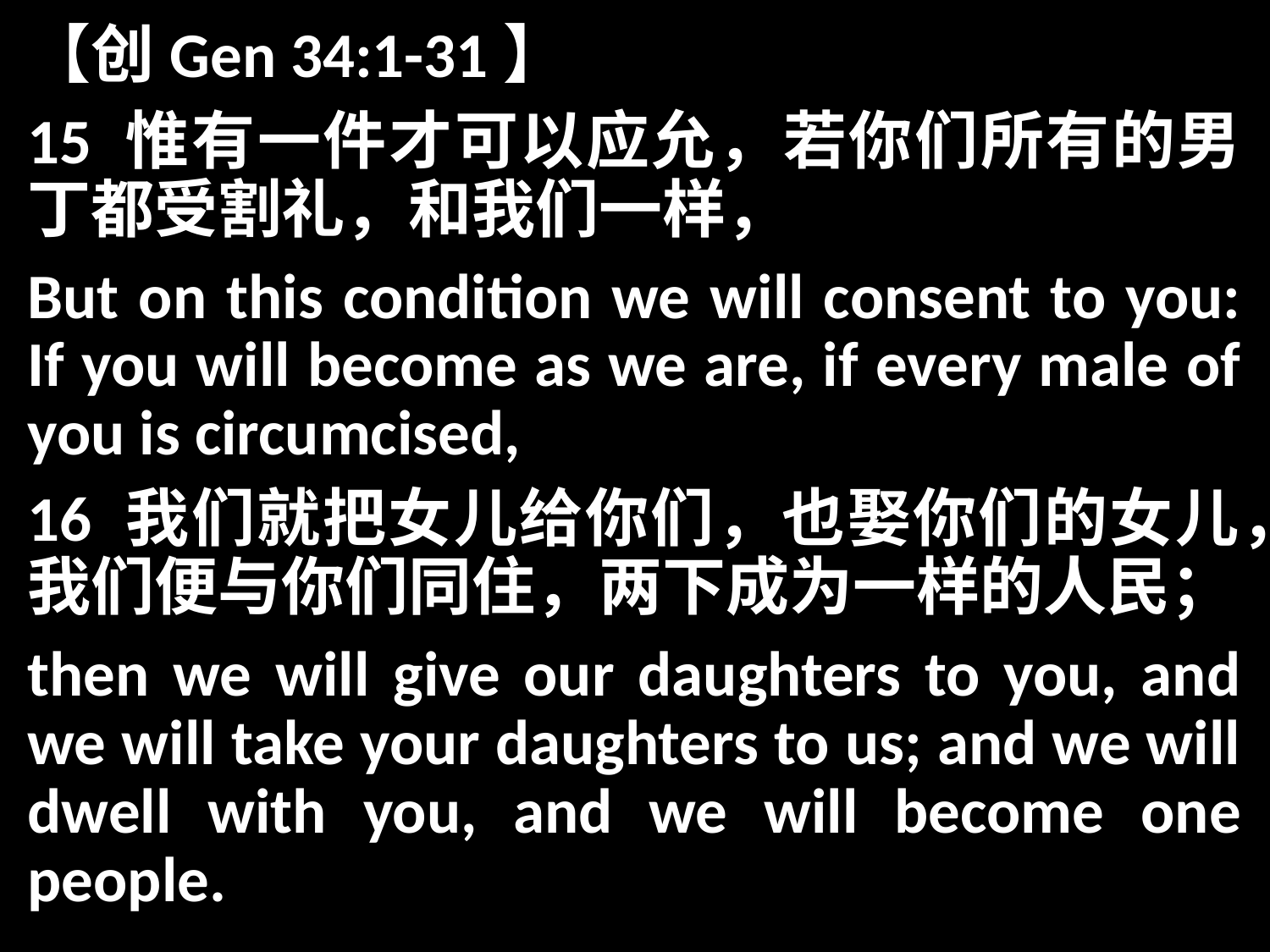

【创Gen 34:1-31】
15 惟有一件才可以应允，若你们所有的男丁都受割礼，和我们一样，
But on this condition we will consent to you: If you will become as we are, if every male of you is circumcised,
16 我们就把女儿给你们，也娶你们的女儿，我们便与你们同住，两下成为一样的人民；
then we will give our daughters to you, and we will take your daughters to us; and we will dwell with you, and we will become one people.